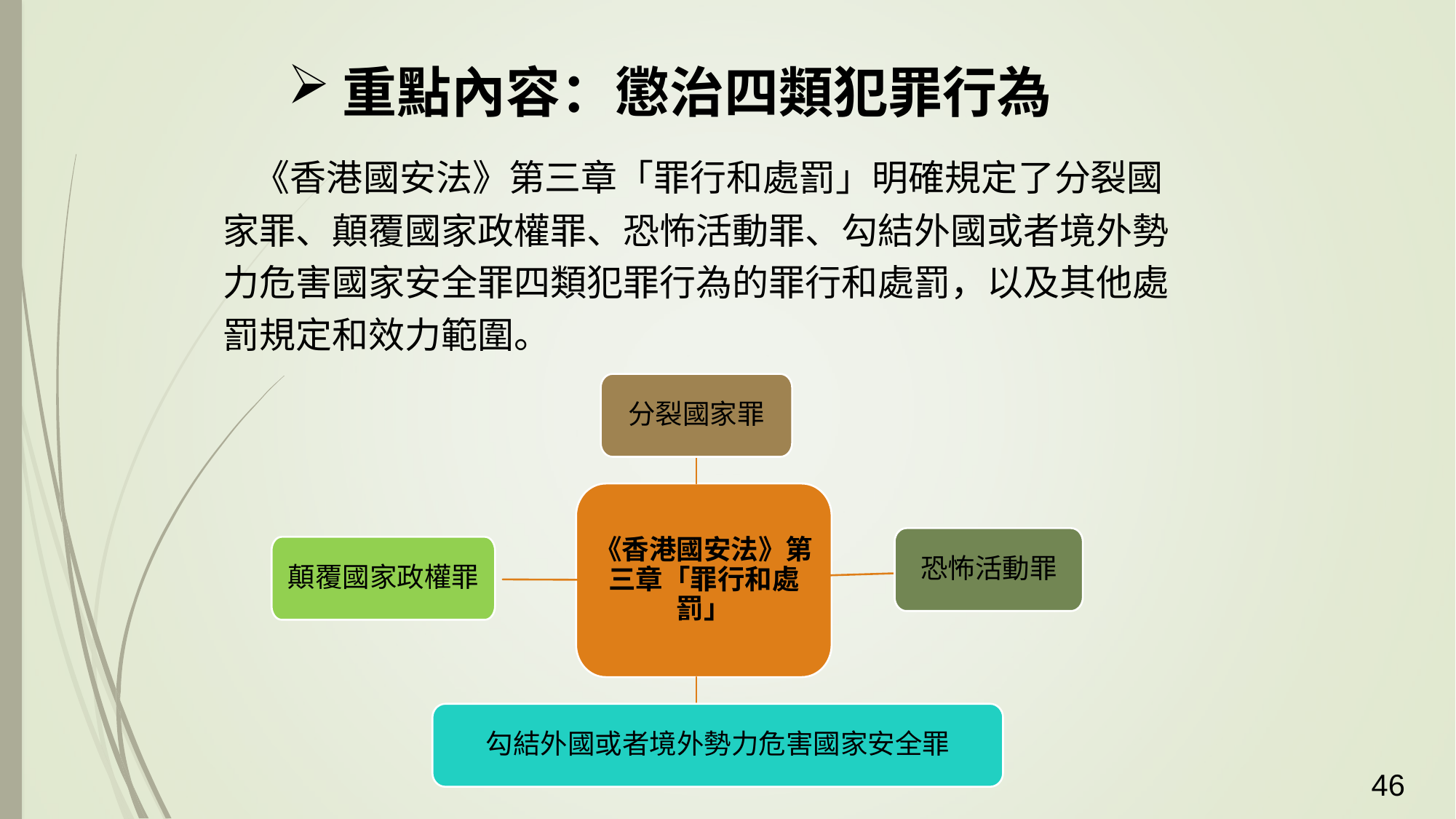

重點內容：懲治四類犯罪行為

    《香港國安法》第三章「罪行和處罰」明確規定了分裂國家罪、顛覆國家政權罪、恐怖活動罪、勾結外國或者境外勢力危害國家安全罪四類犯罪行為的罪行和處罰，以及其他處罰規定和效力範圍。
分裂國家罪

《香港國安法》第三章「罪行和處罰」
恐怖活動罪
顛覆國家政權罪

勾結外國或者境外勢力危害國家安全罪
46